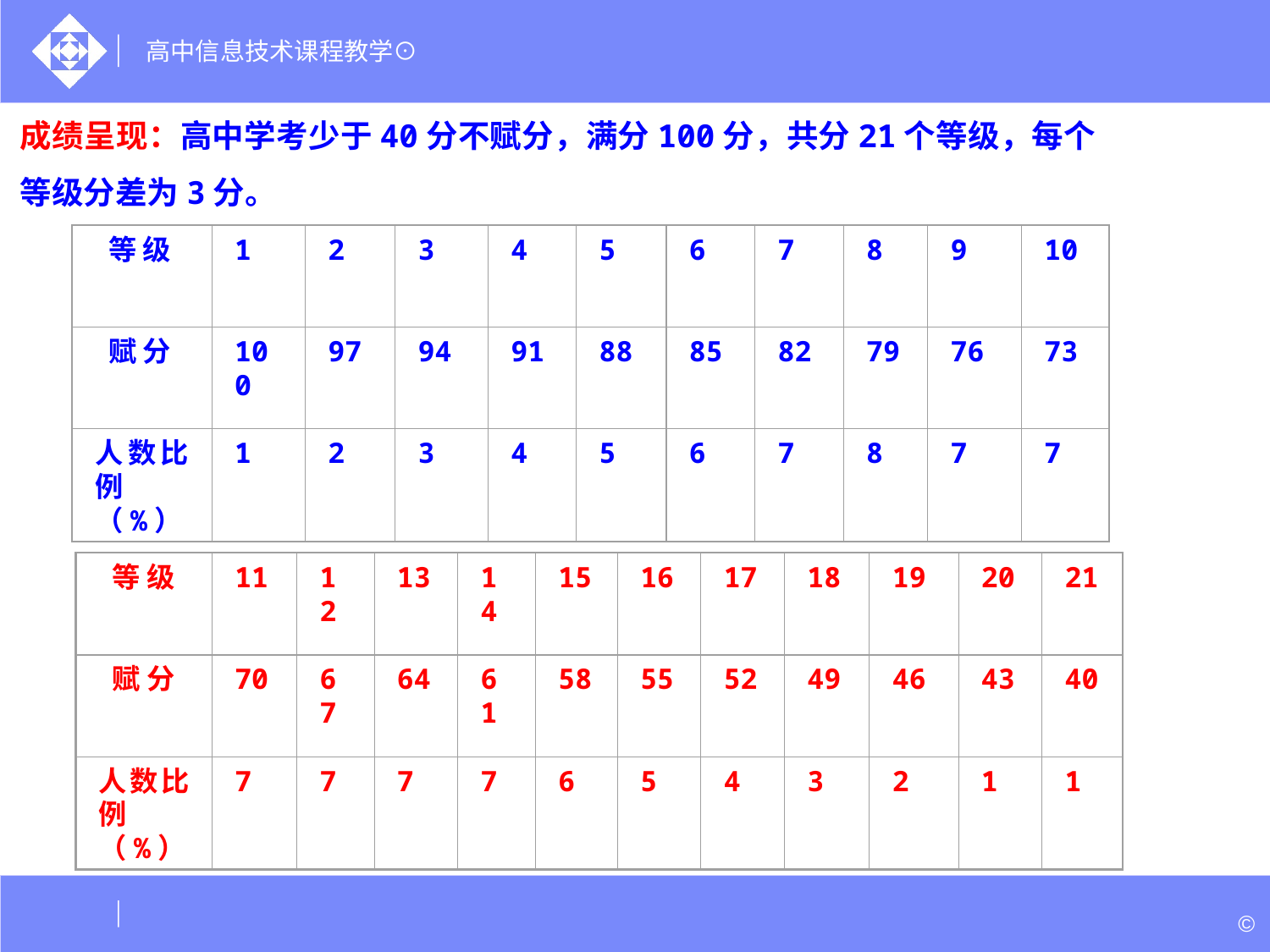

成绩呈现：高中学考少于40分不赋分，满分100分，共分21个等级，每个等级分差为3分。

 等 级

1

2

3

4

5

6

7

8

9

10

 赋 分

100

97

94

91

88

85

82

79

76

73

人数比例（%）

1

2

3

4

5

6

7

8

7

7

 等 级

11

12

13

14

15

16

17

18

19

20

21

 赋 分

70

67

64

61

58

55

52

49

46

43

40

人数比例（%）

7

7

7

7

6

5

4

3

2

1

1